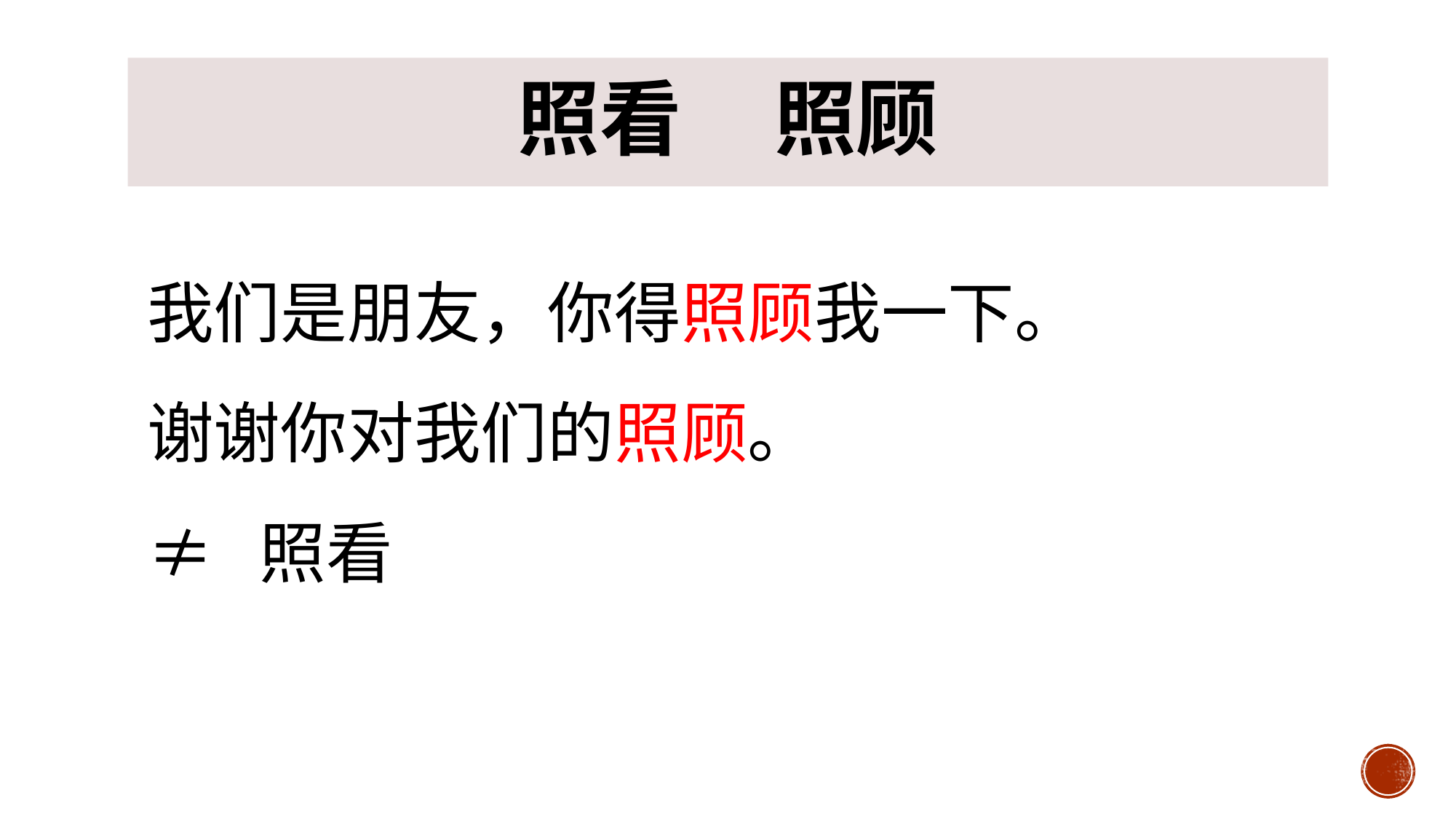

# 照看     照顾

我们是朋友，你得照顾我一下。
谢谢你对我们的照顾。
≠  照看